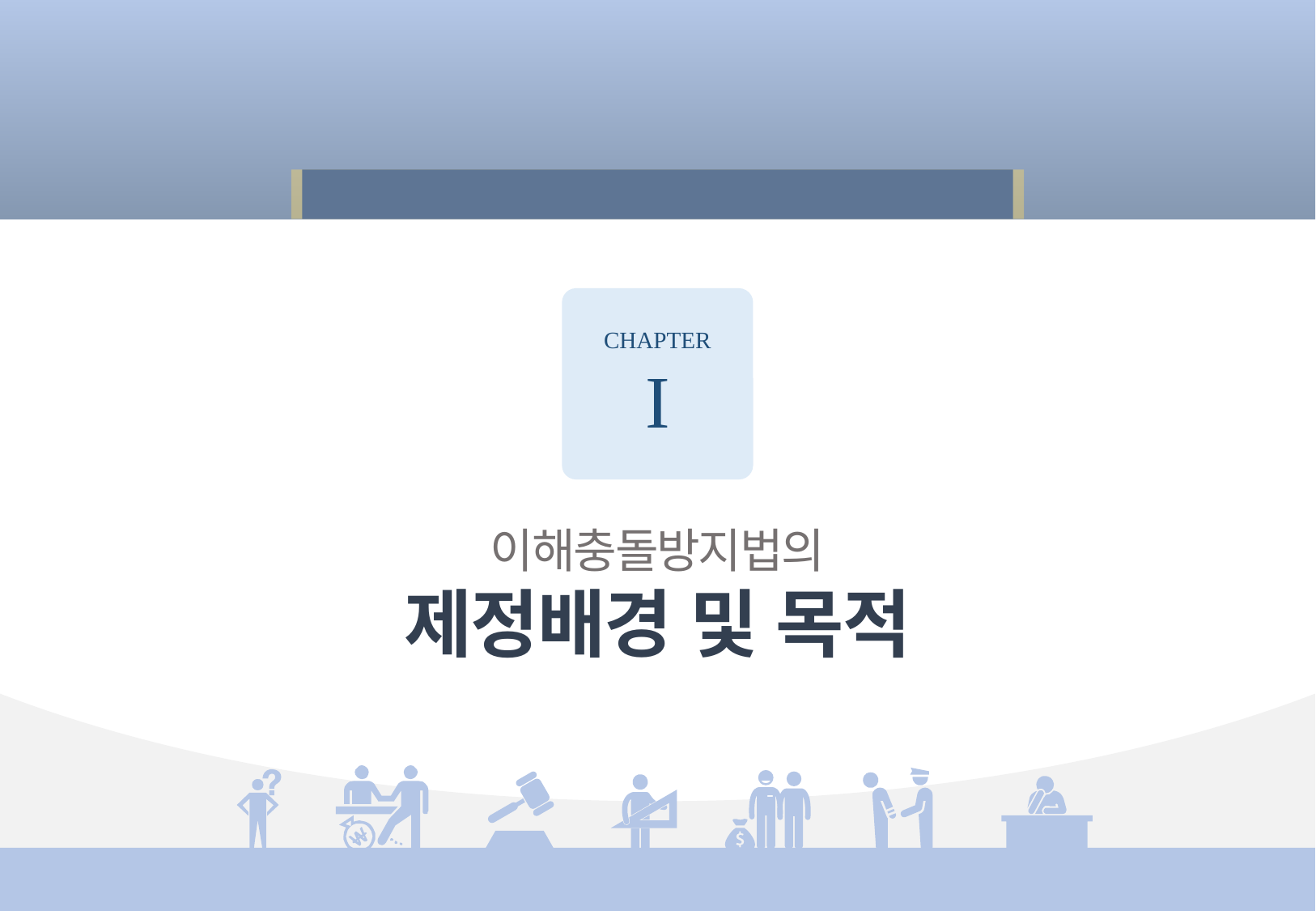

「공직자의 이해충돌 방지법」의 이해

CHAPTER
I
이해충돌방지법의
제정배경 및 목적

3